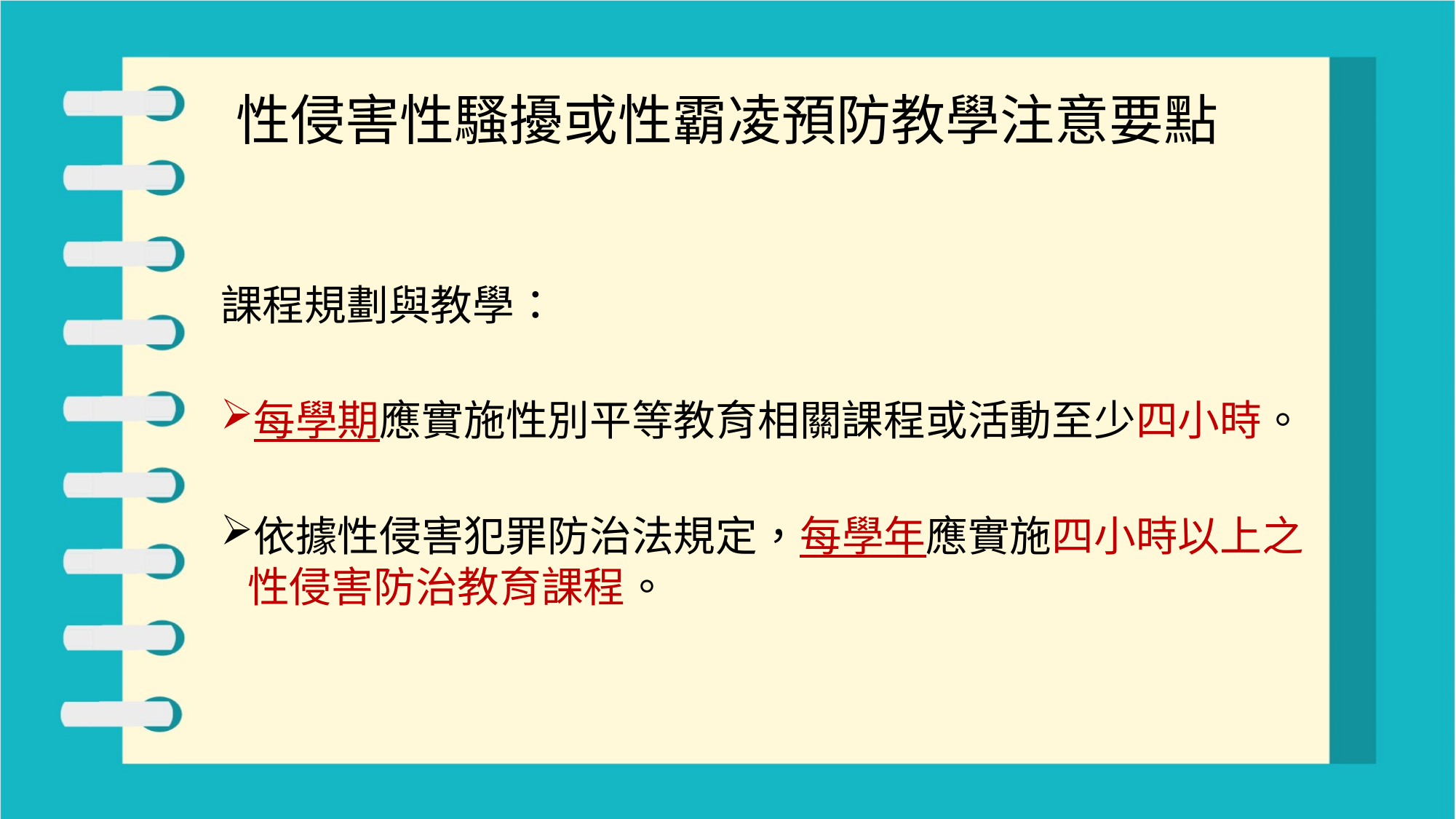

# 性侵害性騷擾或性霸凌預防教學注意要點
課程規劃與教學：
每學期應實施性別平等教育相關課程或活動至少四小時。
依據性侵害犯罪防治法規定，每學年應實施四小時以上之性侵害防治教育課程。